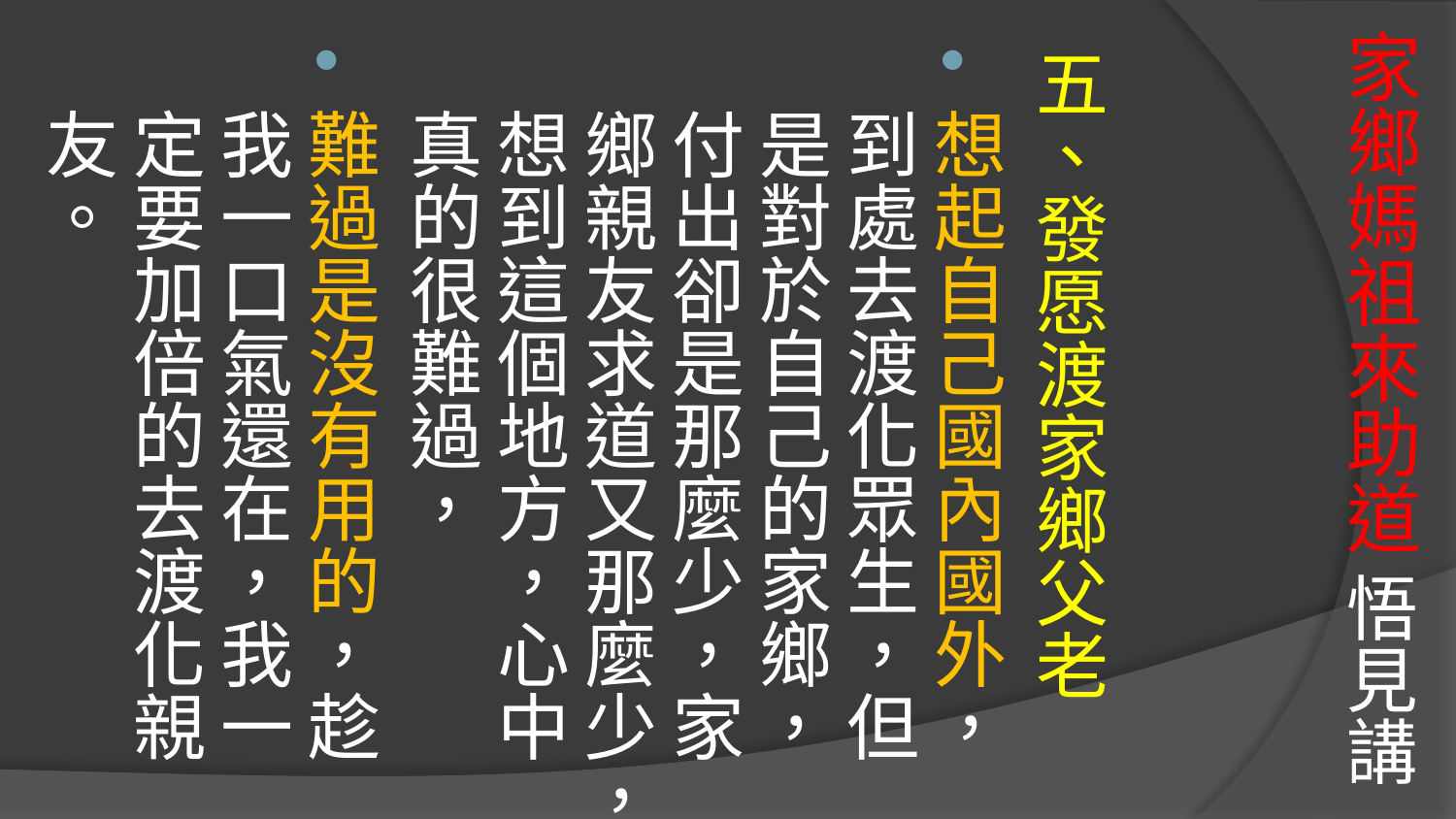

# 家鄉媽祖來助道 悟見講
五、發愿渡家鄉父老
想起自己國內國外，到處去渡化眾生，但是對於自己的家鄉，付出卻是那麼少，家鄉親友求道又那麼少，想到這個地方，心中真的很難過，
難過是沒有用的，趁我一口氣還在，我一定要加倍的去渡化親友。